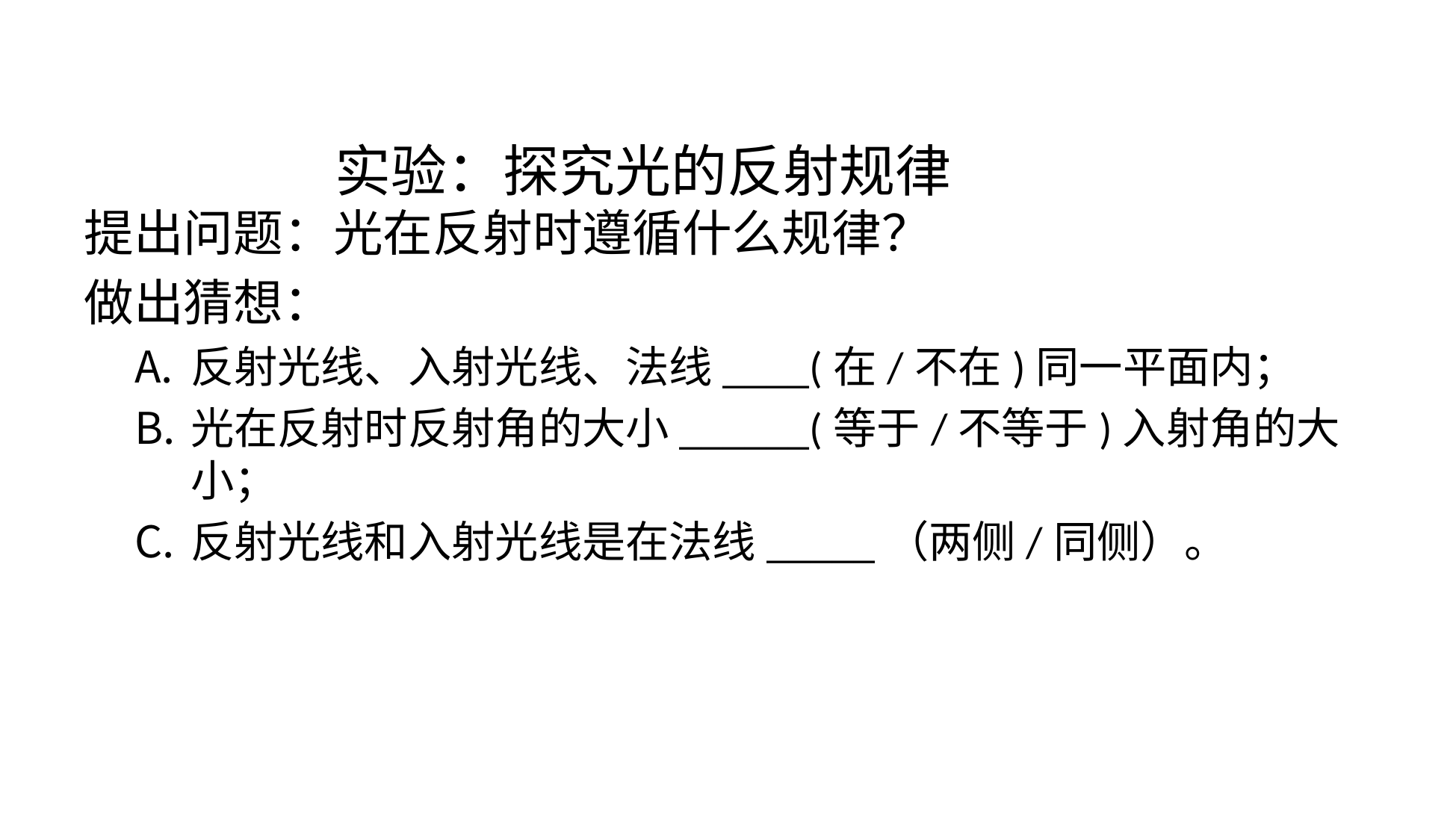

# 实验：探究光的反射规律
提出问题：光在反射时遵循什么规律？
做出猜想：
反射光线、入射光线、法线____(在/不在)同一平面内；
光在反射时反射角的大小______(等于/不等于)入射角的大小；
反射光线和入射光线是在法线_____（两侧/同侧）。